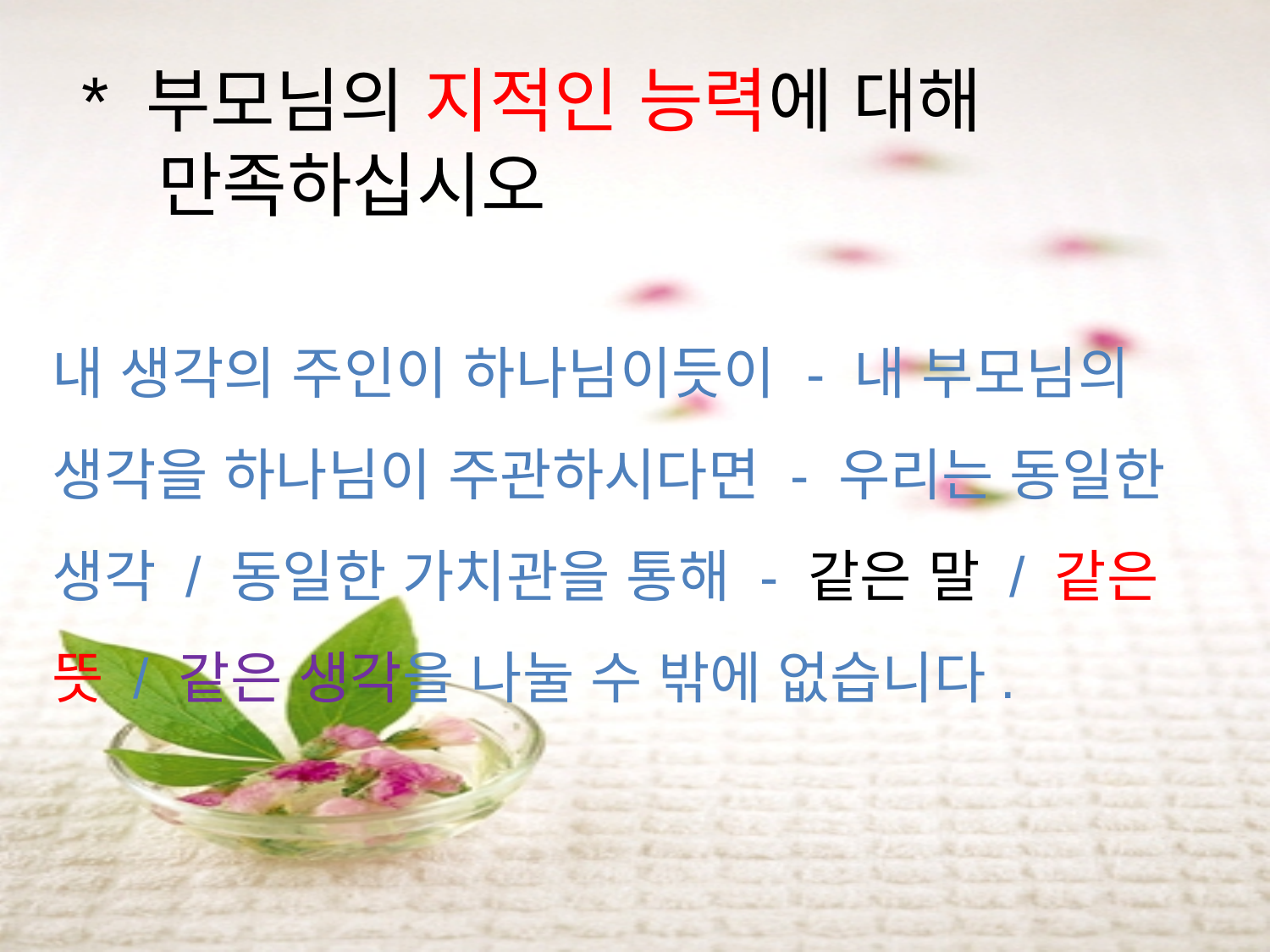

* 부모님의 지적인 능력에 대해
   만족하십시오
내 생각의 주인이 하나님이듯이 - 내 부모님의 생각을 하나님이 주관하시다면 - 우리는 동일한 생각 / 동일한 가치관을 통해 - 같은 말 / 같은 뜻 / 같은 생각을 나눌 수 밖에 없습니다.